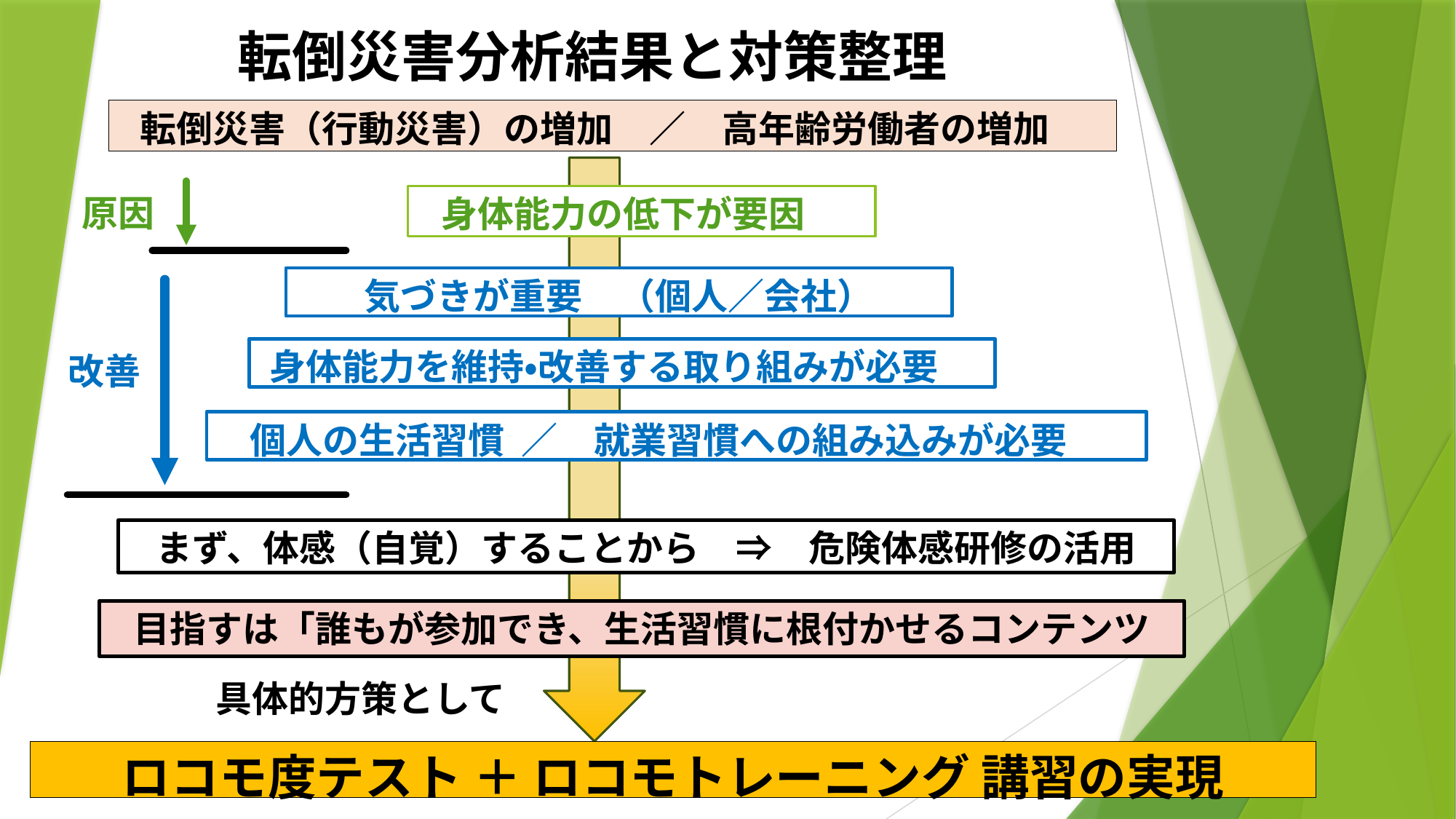

転倒災害分析結果と対策整理
転倒災害（行動災害）の増加　／　高年齢労働者の増加

具体的方策として

原因

身体能力の低下が要因

気づきが重要　（個人／会社）
改善

身体能力を維持・改善する取り組みが必要

個人の生活習慣  ／　就業習慣への組み込みが必要

まず、体感（自覚）することから　⇒　危険体感研修の活用
目指すは「誰もが参加でき、生活習慣に根付かせるコンテンツ
ロコモ度テスト ＋ ロコモトレーニング 講習の実現